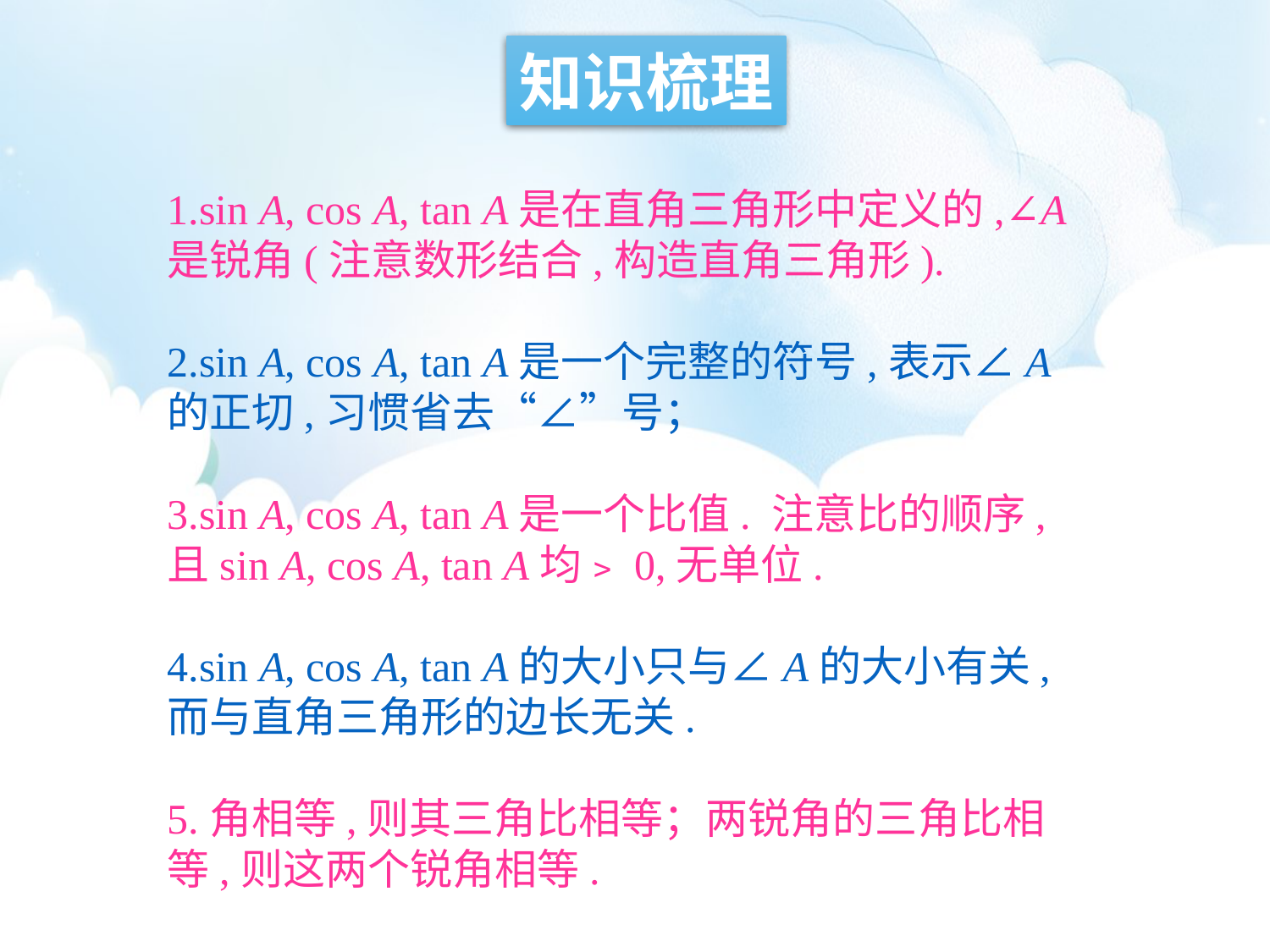

知识梳理
1.sin A, cos A, tan A是在直角三角形中定义的,∠A是锐角(注意数形结合,构造直角三角形).

2.sin A, cos A, tan A是一个完整的符号,表示∠A的正切,习惯省去“∠”号；

3.sin A, cos A, tan A是一个比值. 注意比的顺序, 且sin A, cos A, tan A均﹥0,无单位.

4.sin A, cos A, tan A的大小只与∠A的大小有关,而与直角三角形的边长无关.

5.角相等,则其三角比相等；两锐角的三角比相等,则这两个锐角相等.